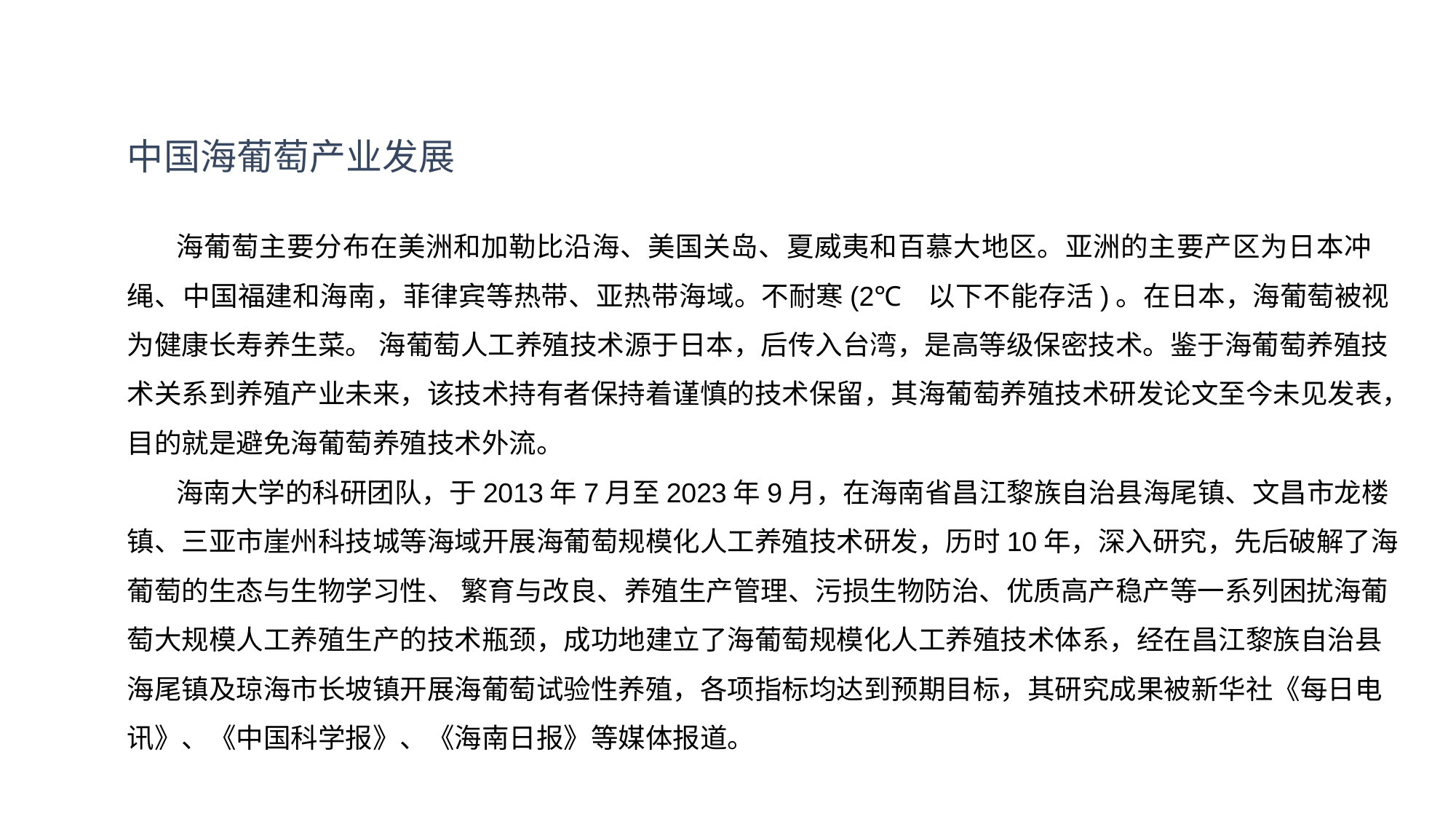

中国海葡萄产业发展
海葡萄主要分布在美洲和加勒比沿海、美国关岛、夏威夷和百慕大地区。亚洲的主要产区为日本冲绳、中国福建和海南，菲律宾等热带、亚热带海域。不耐寒(2℃  以下不能存活)。在日本，海葡萄被视为健康长寿养生菜。 海葡萄人工养殖技术源于日本，后传入台湾，是高等级保密技术。鉴于海葡萄养殖技术关系到养殖产业未来，该技术持有者保持着谨慎的技术保留，其海葡萄养殖技术研发论文至今未见发表，目的就是避免海葡萄养殖技术外流。
海南大学的科研团队，于2013年7月至2023年9月，在海南省昌江黎族自治县海尾镇、文昌市龙楼镇、三亚市崖州科技城等海域开展海葡萄规模化人工养殖技术研发，历时10年，深入研究，先后破解了海葡萄的生态与生物学习性、 繁育与改良、养殖生产管理、污损生物防治、优质高产稳产等一系列困扰海葡萄大规模人工养殖生产的技术瓶颈，成功地建立了海葡萄规模化人工养殖技术体系，经在昌江黎族自治县海尾镇及琼海市长坡镇开展海葡萄试验性养殖，各项指标均达到预期目标，其研究成果被新华社《每日电讯》、《中国科学报》、《海南日报》等媒体报道。